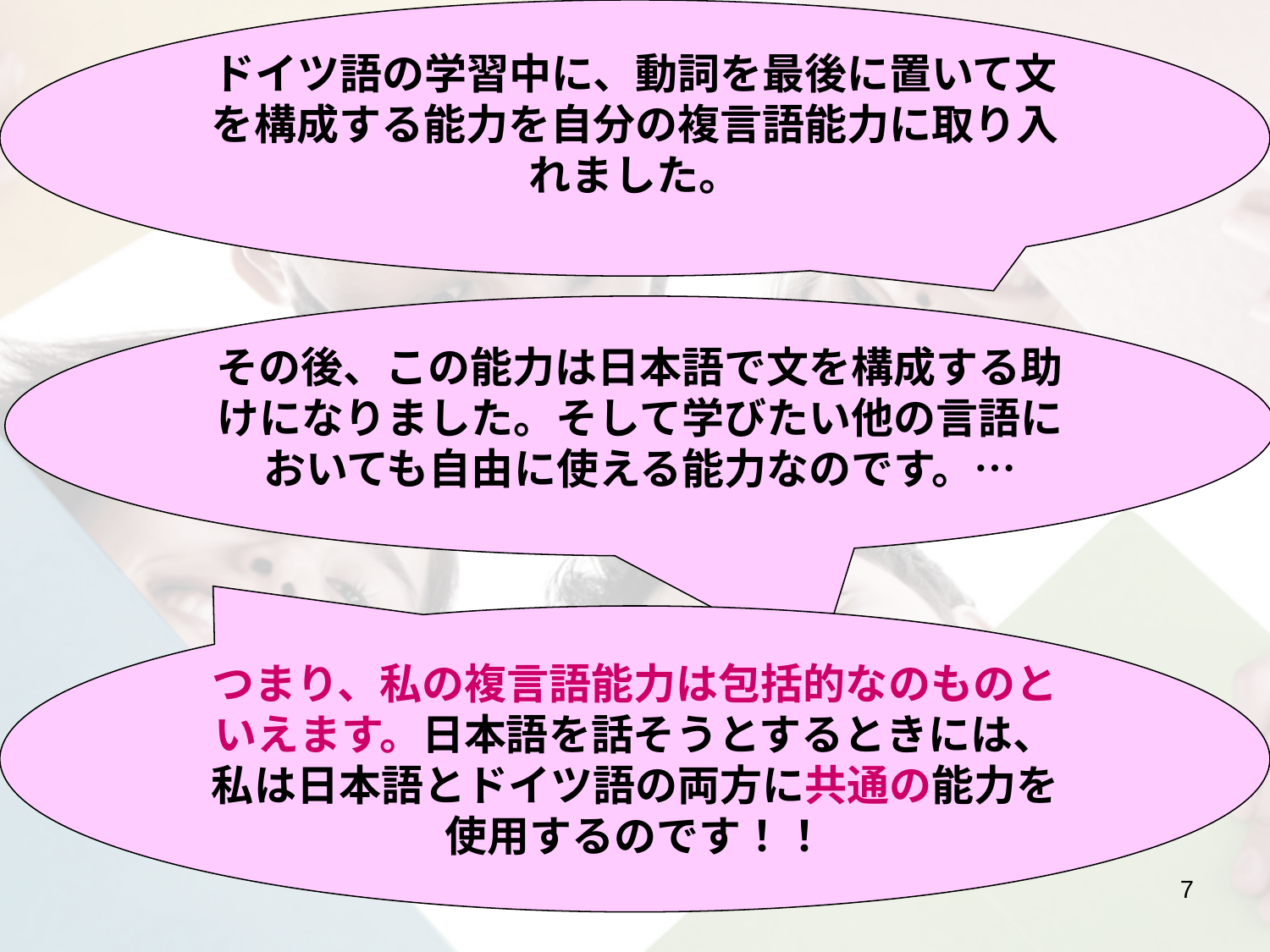

ドイツ語の学習中に、動詞を最後に置いて文を構成する能力を自分の複言語能力に取り入れました。
その後、この能力は日本語で文を構成する助けになりました。そして学びたい他の言語においても自由に使える能力なのです。…
つまり、私の複言語能力は包括的なのものといえます。日本語を話そうとするときには、私は日本語とドイツ語の両方に共通の能力を使用するのです！！
7